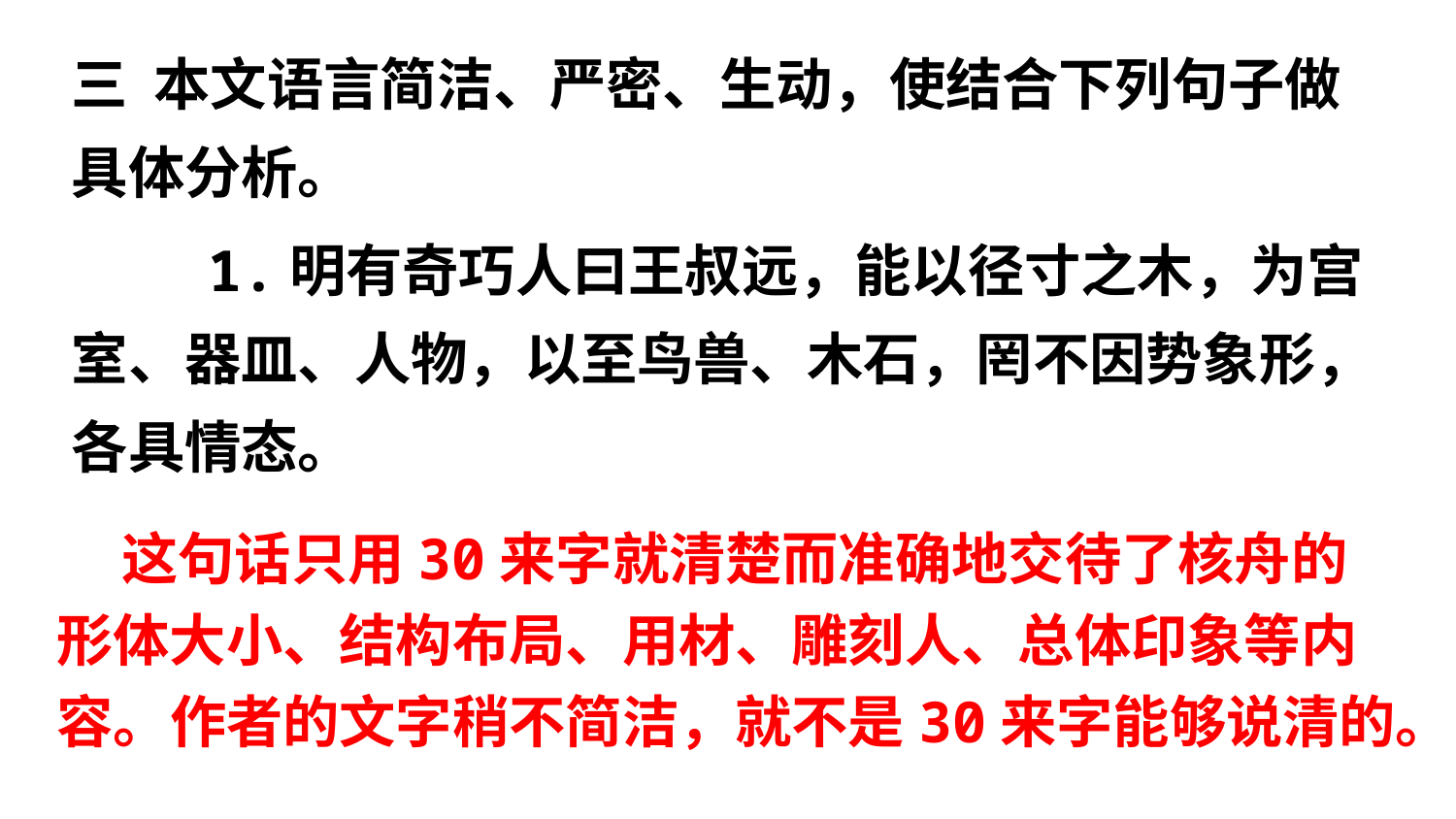

三  本文语言简洁、严密、生动，使结合下列句子做具体分析。
    1.明有奇巧人曰王叔远，能以径寸之木，为宫室、器皿、人物，以至鸟兽、木石，罔不因势象形，各具情态。
    这句话只用30来字就清楚而准确地交待了核舟的形体大小、结构布局、用材、雕刻人、总体印象等内容。作者的文字稍不简洁，就不是30来字能够说清的。